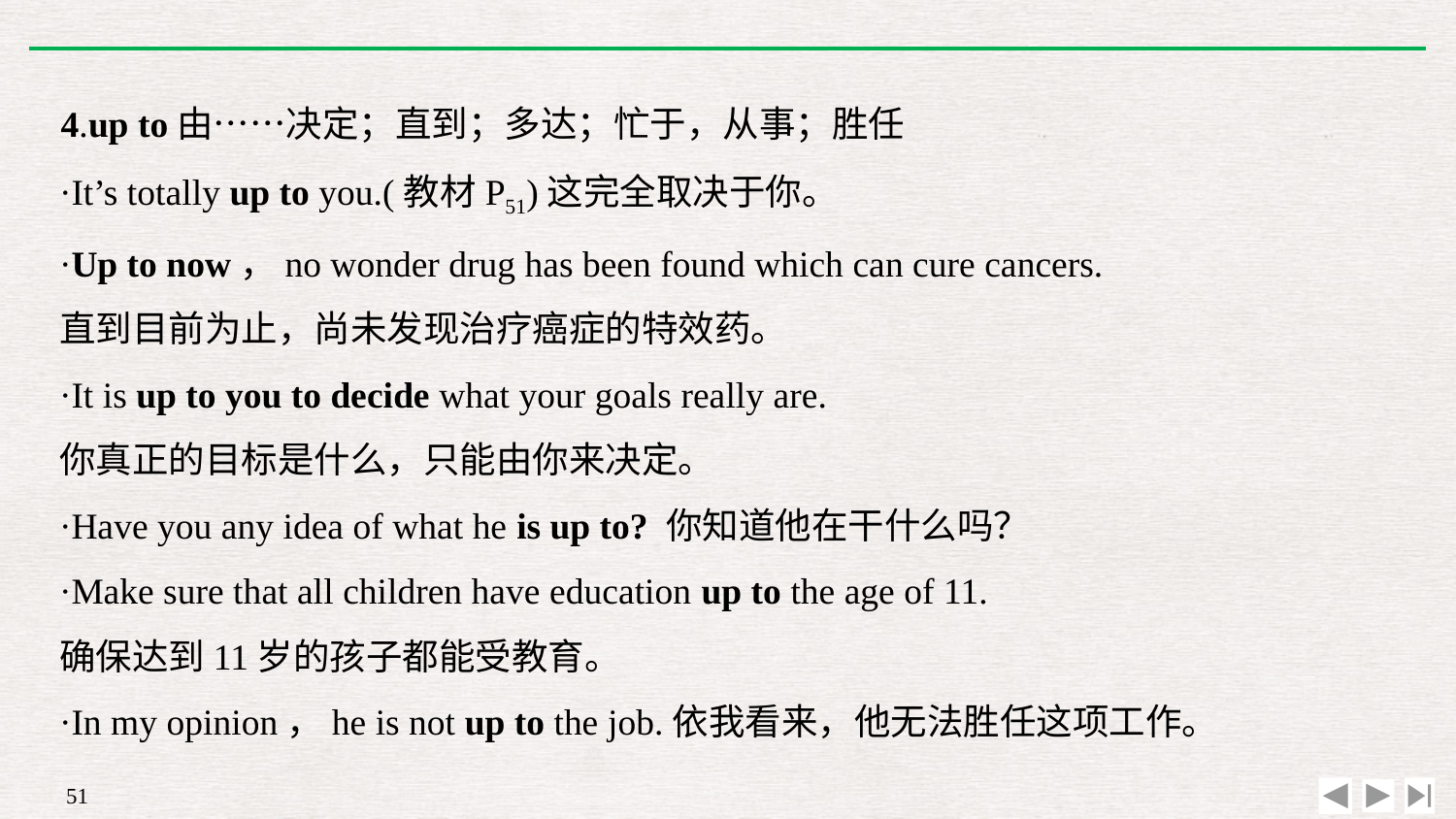

4.up to由……决定；直到；多达；忙于，从事；胜任
·It’s totally up to you.(教材P51)这完全取决于你。
·Up to now，no wonder drug has been found which can cure cancers.
直到目前为止，尚未发现治疗癌症的特效药。
·It is up to you to decide what your goals really are.
你真正的目标是什么，只能由你来决定。
·Have you any idea of what he is up to? 你知道他在干什么吗？
·Make sure that all children have education up to the age of 11.
确保达到11岁的孩子都能受教育。
·In my opinion，he is not up to the job.依我看来，他无法胜任这项工作。